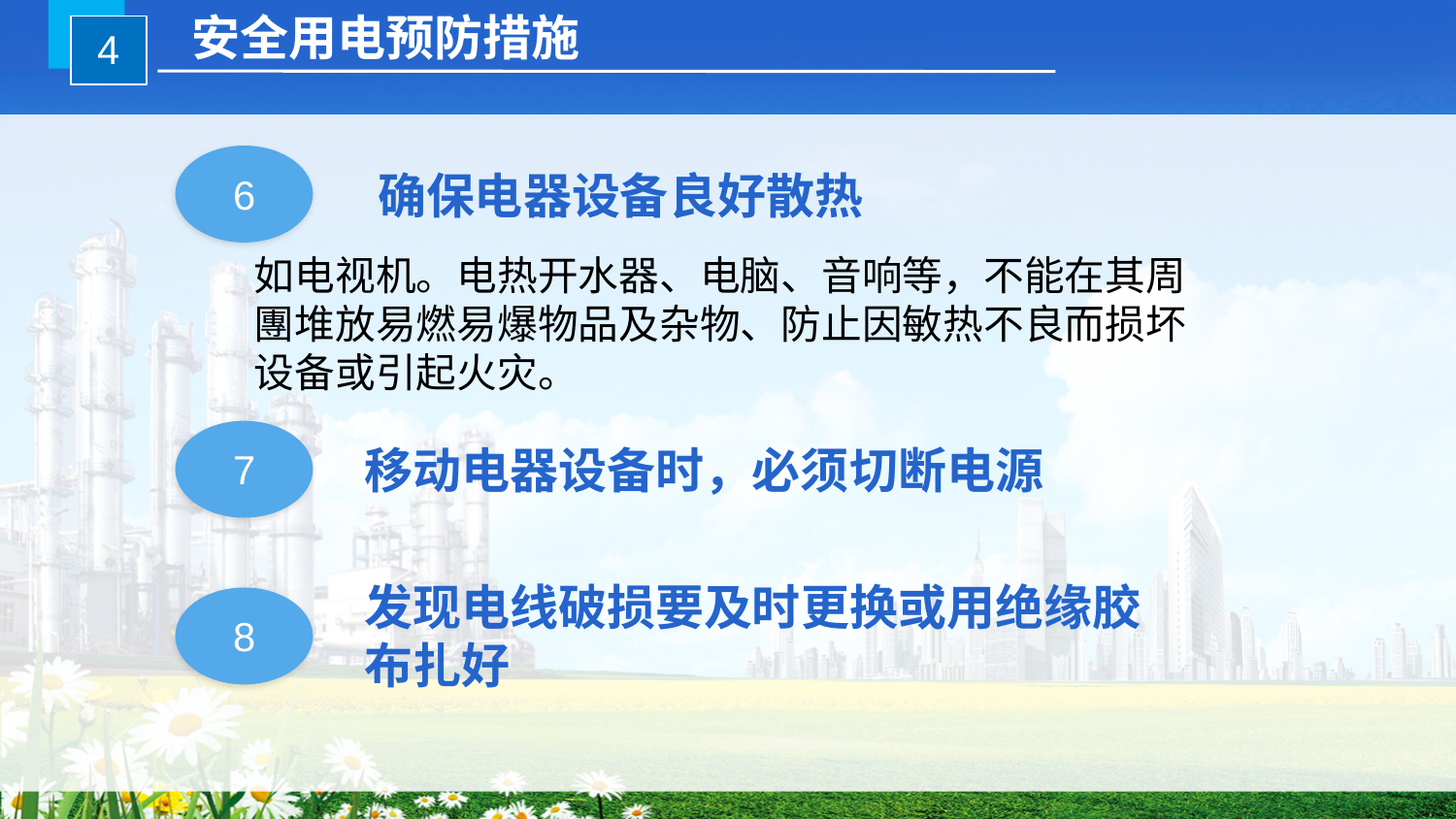

安全用电预防措施
4

6
确保电器设备良好散热
如电视机。电热开水器、电脑、音响等，不能在其周團堆放易燃易爆物品及杂物、防止因敏热不良而损坏设备或引起火灾。

7
移动电器设备时，必须切断电源
发现电线破损要及时更换或用绝缘胶布扎好

8